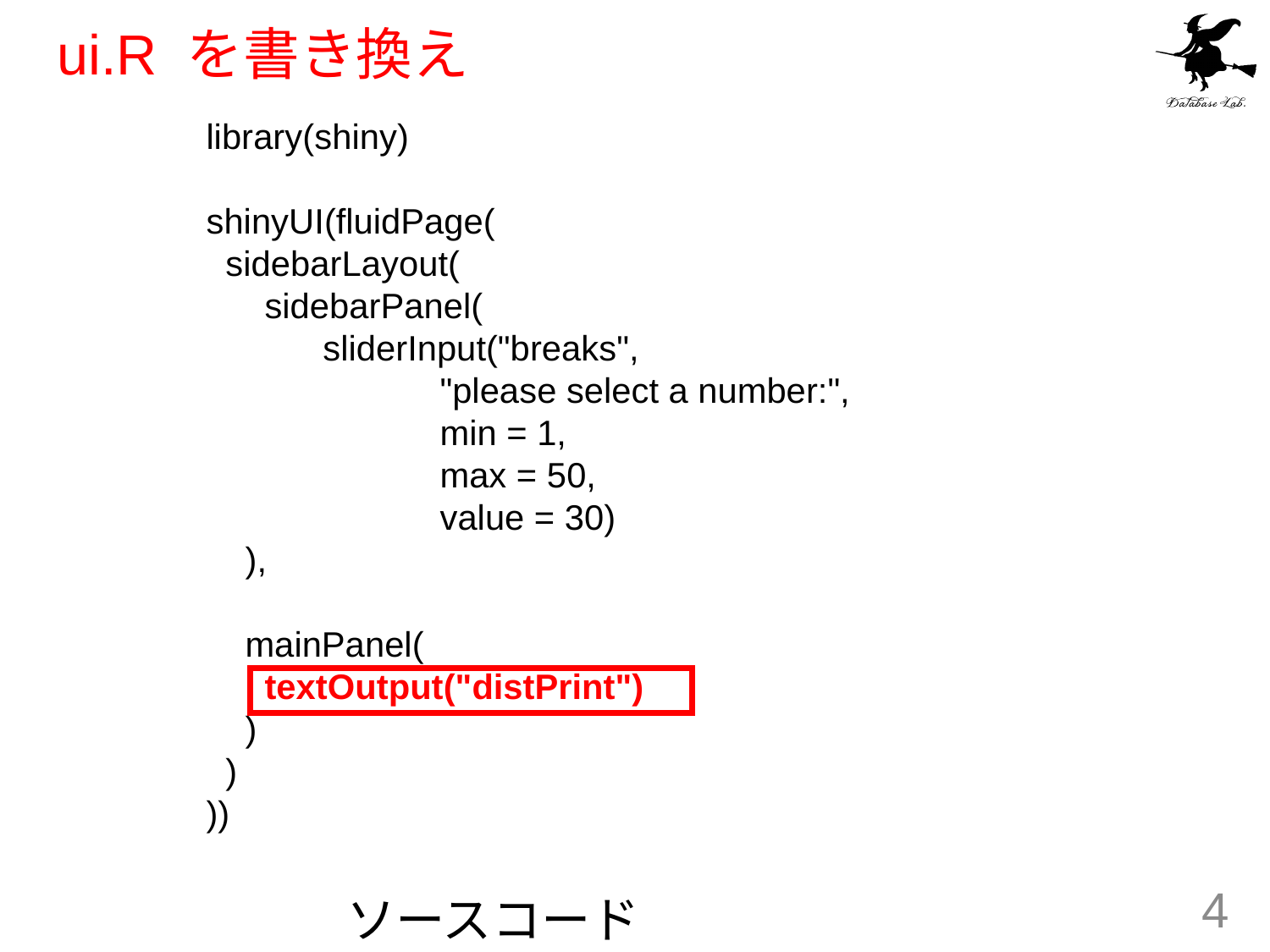

# ui.R を書き換え
library(shiny)

shinyUI(fluidPage(
  sidebarLayout(
      sidebarPanel(
            sliderInput("breaks",
                        "please select a number:",
                        min = 1,
                        max = 50,
                        value = 30)
    ),

    mainPanel(
      textOutput("distPrint")
    )
  )
))

4
ソースコード